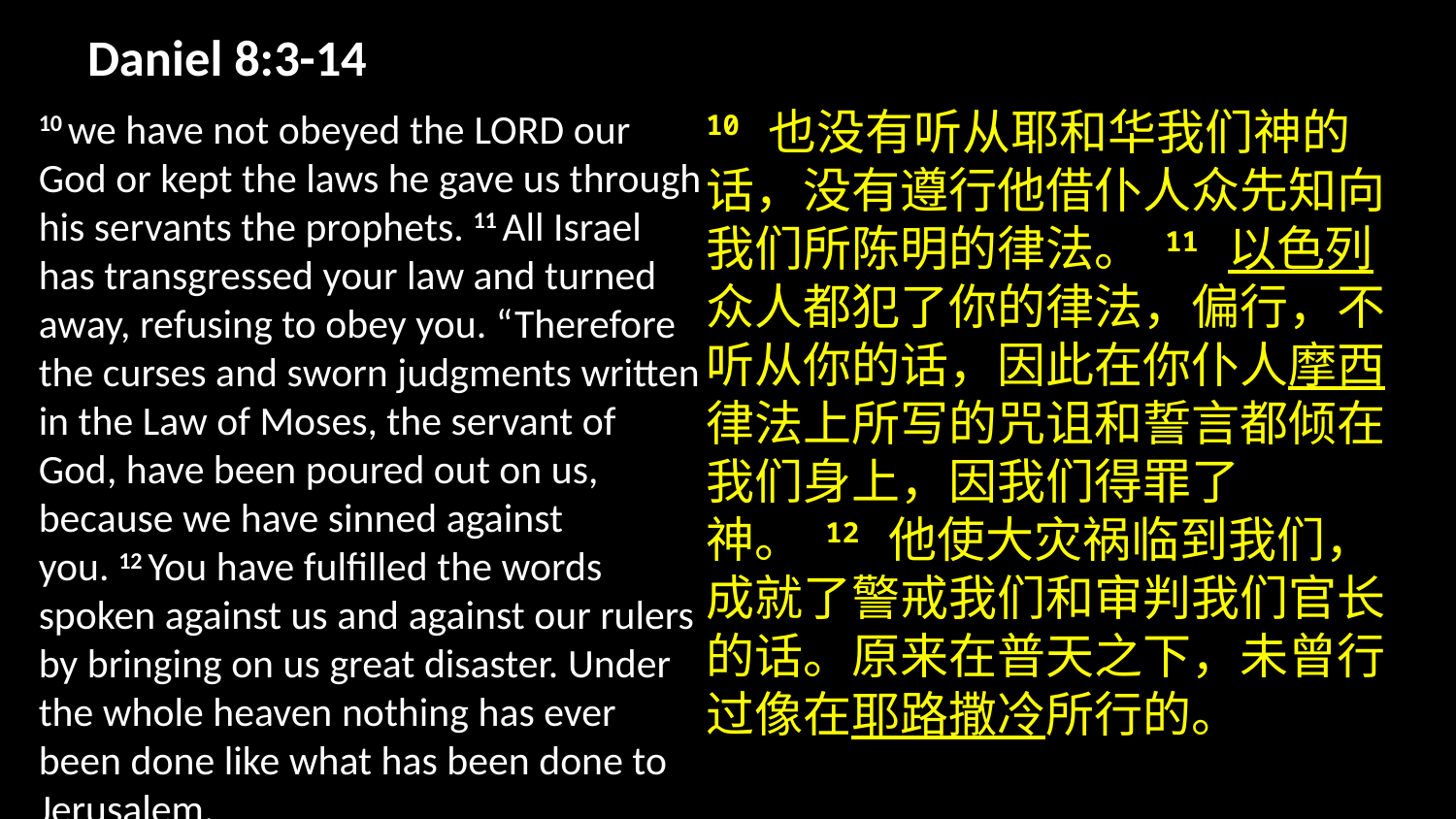

# Daniel 8:3-14
10 也没有听从耶和华我们神的话，没有遵行他借仆人众先知向我们所陈明的律法。 11 以色列众人都犯了你的律法，偏行，不听从你的话，因此在你仆人摩西律法上所写的咒诅和誓言都倾在我们身上，因我们得罪了神。 12 他使大灾祸临到我们，成就了警戒我们和审判我们官长的话。原来在普天之下，未曾行过像在耶路撒冷所行的。
10 we have not obeyed the Lord our God or kept the laws he gave us through his servants the prophets. 11 All Israel has transgressed your law and turned away, refusing to obey you. “Therefore the curses and sworn judgments written in the Law of Moses, the servant of God, have been poured out on us, because we have sinned against you. 12 You have fulfilled the words spoken against us and against our rulers by bringing on us great disaster. Under the whole heaven nothing has ever been done like what has been done to Jerusalem.